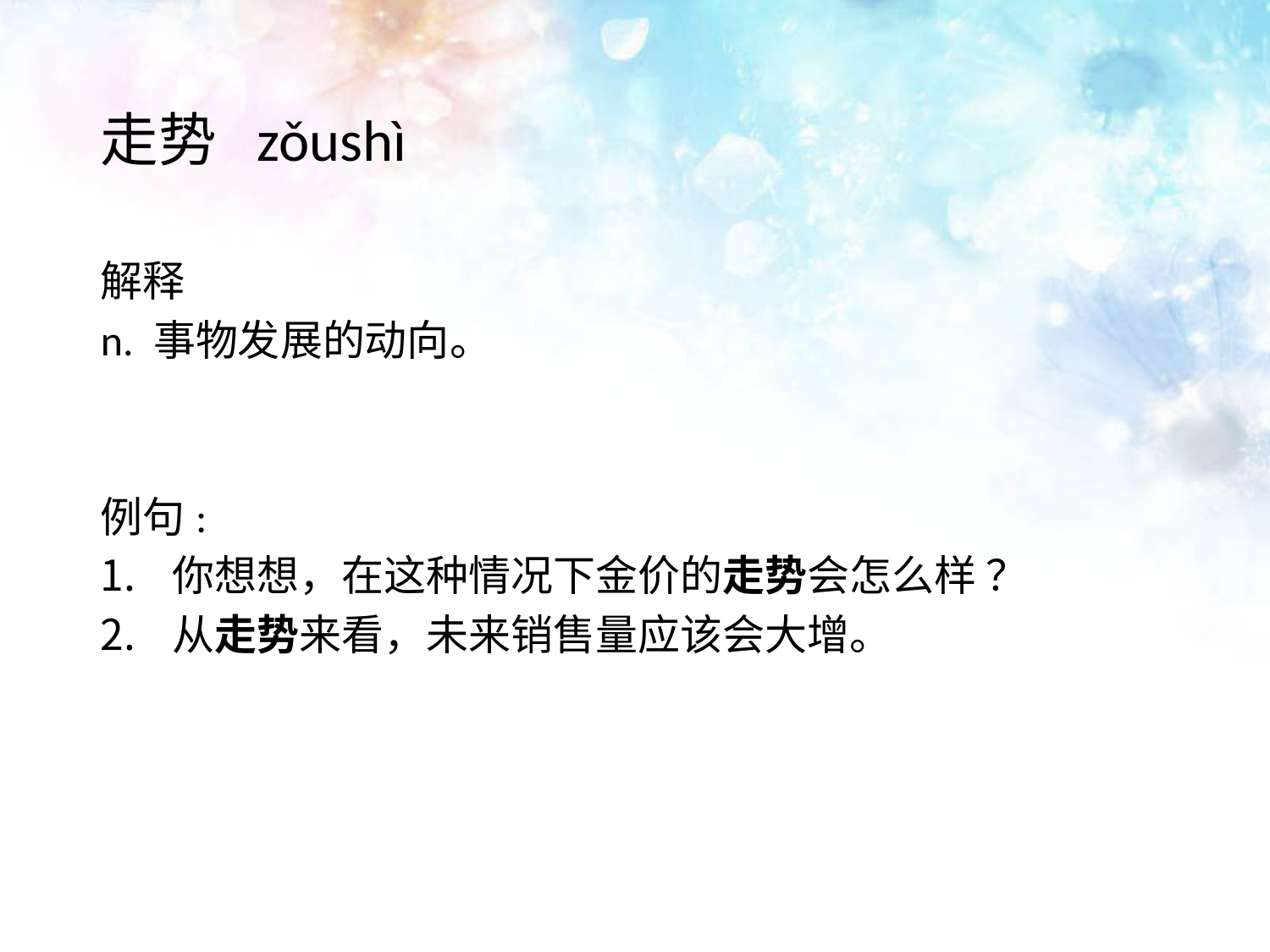

# 走势  zǒushì
解释
n. 事物发展的动向。

例句:
你想想，在这种情况下金价的走势会怎么样 ？
从走势来看，未来销售量应该会大增。